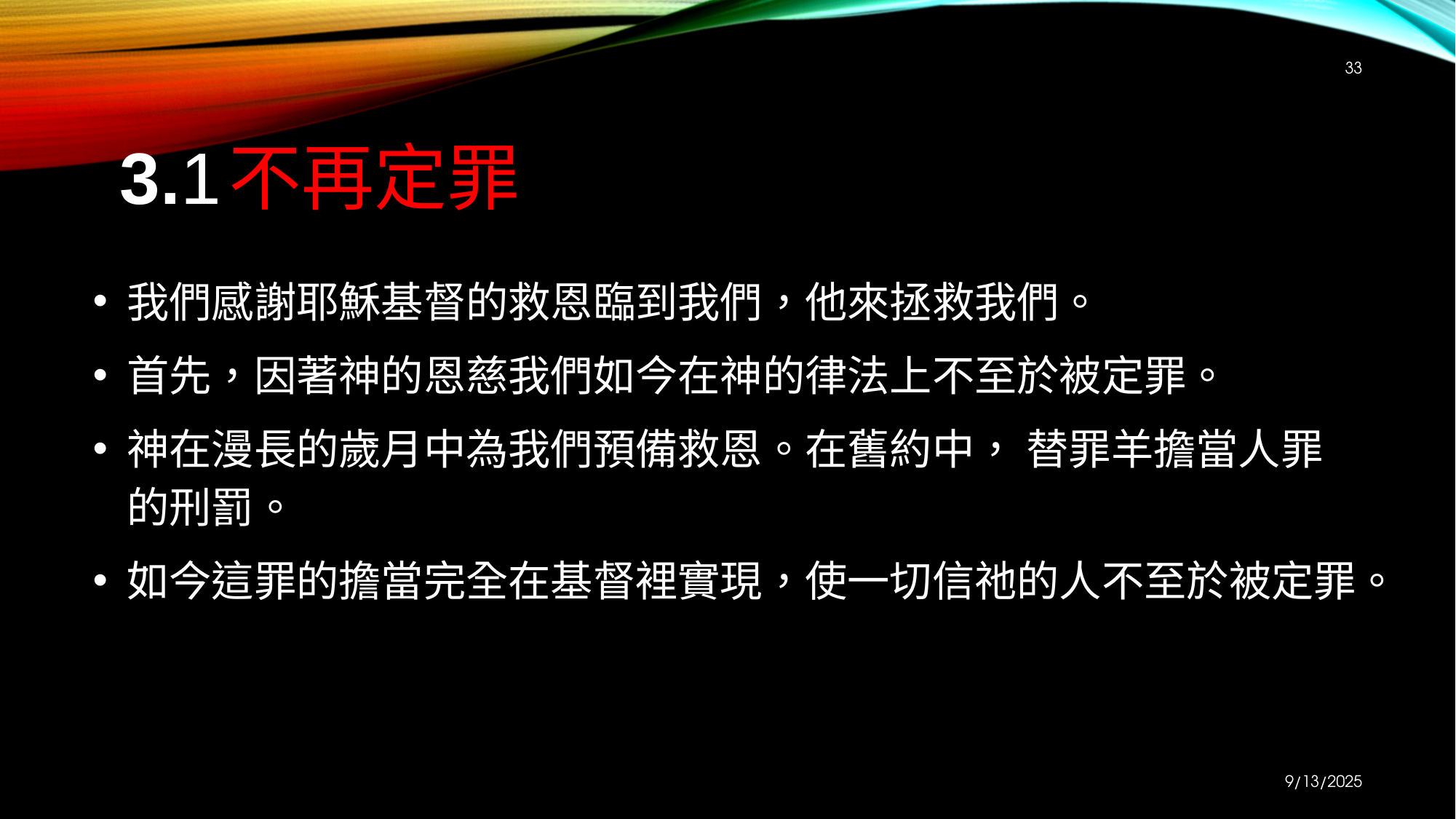

33
# 3.1	不再定罪
我們感謝耶穌基督的救恩臨到我們，他來拯救我們。
首先，因著神的恩慈我們如今在神的律法上不至於被定罪。
神在漫長的歲月中為我們預備救恩。在舊約中， 替罪羊擔當人罪的刑罰。
如今這罪的擔當完全在基督裡實現，使一切信祂的人不至於被定罪。
9/13/2025